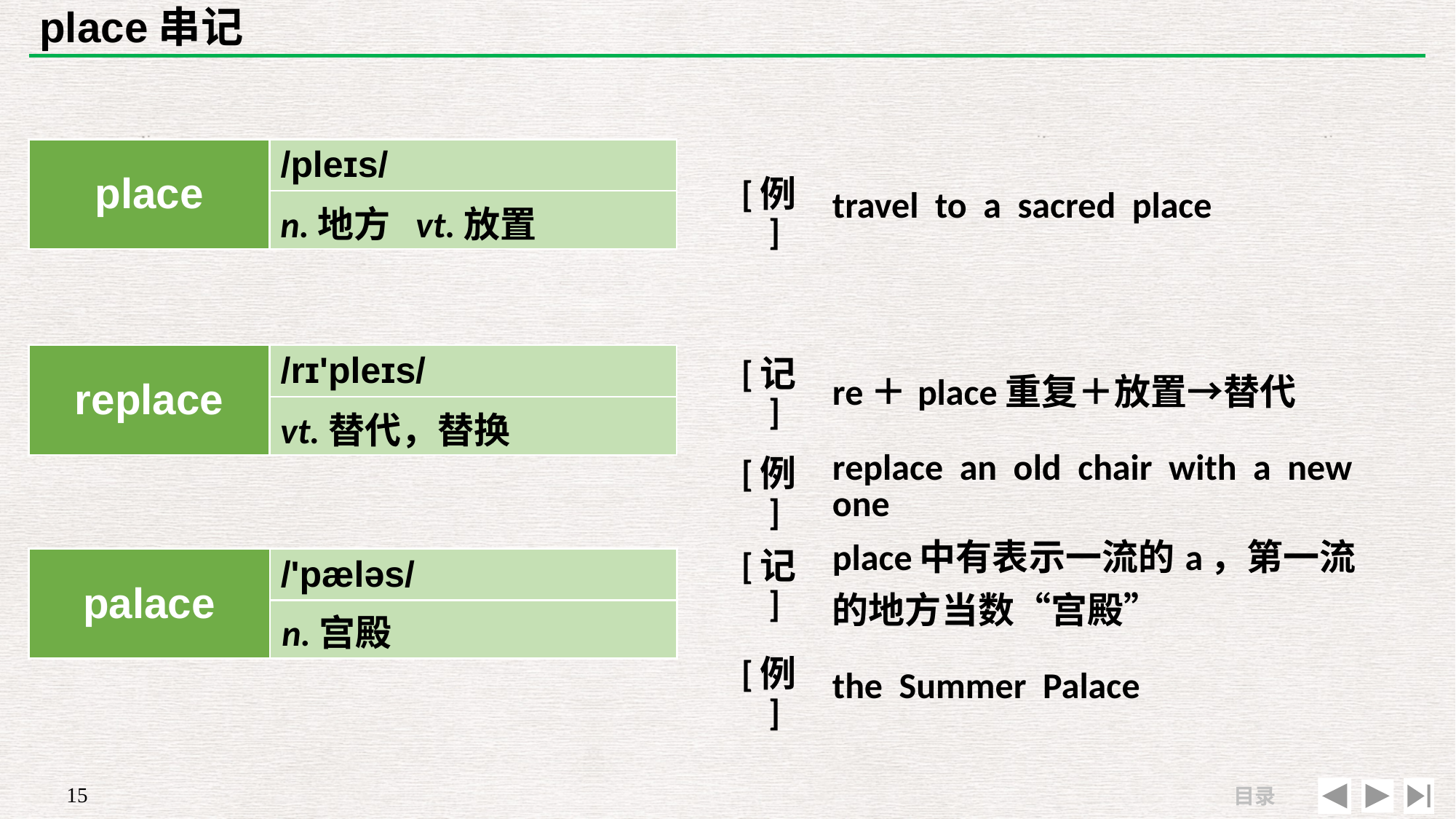

# place串记

|  |  |
| --- | --- |
| [例] | travel to a sacred place |
| place | /pleɪs/ |
| --- | --- |
|  |  |
n.地方  vt.放置
| [记] | re＋place重复＋放置→替代 |
| --- | --- |
| [例] | replace an old chair with a new one |
| replace | /rɪ'pleɪs/ |
| --- | --- |
|  |  |
vt.替代，替换
| [记] | place中有表示一流的a，第一流的地方当数“宫殿” |
| --- | --- |
| [例] | the Summer Palace |
| palace | /'pæləs/ |
| --- | --- |
|  |  |
n.宫殿